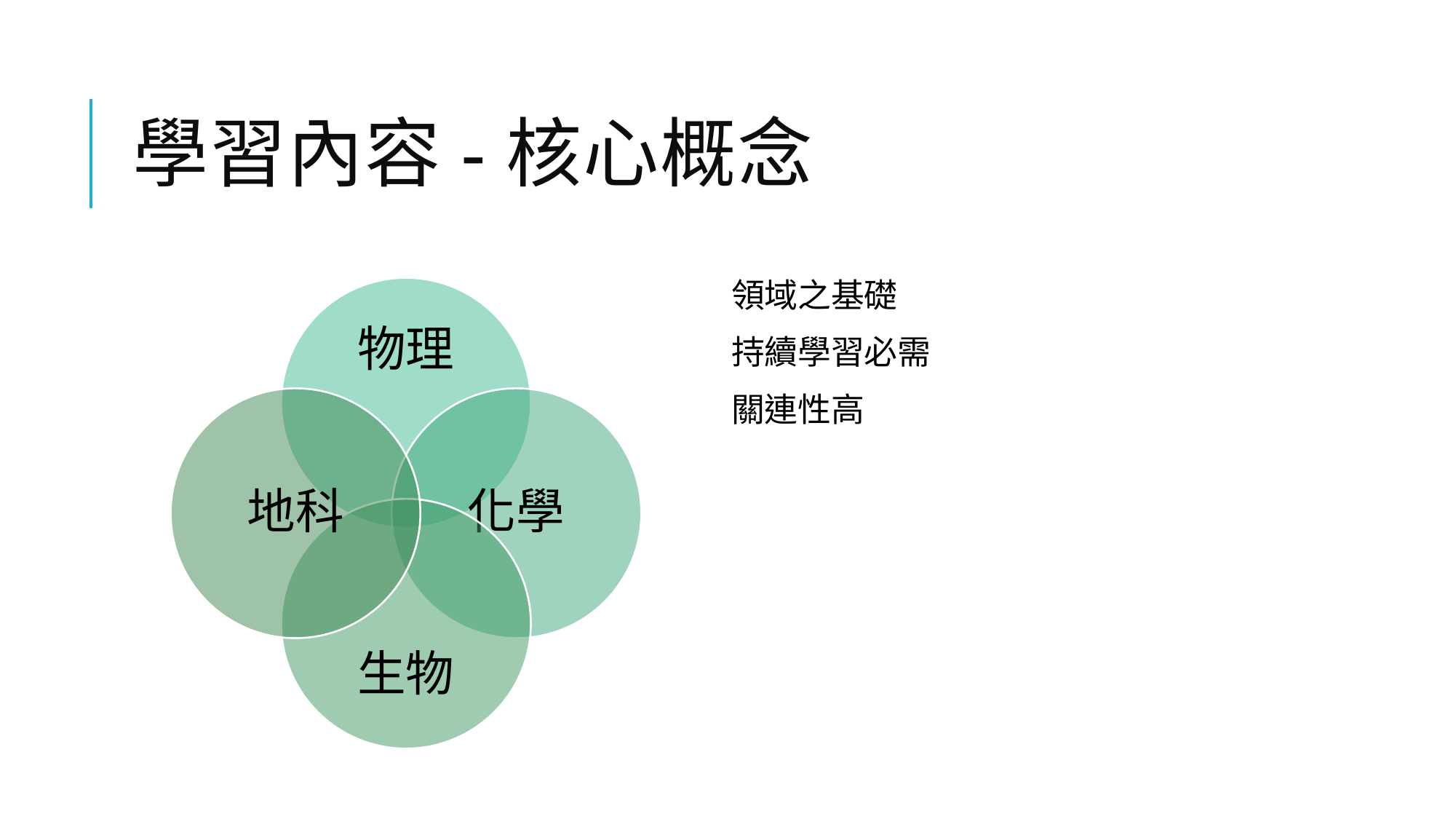

# 學習內容-核心概念
物理
化學
生物
地科
領域之基礎
持續學習必需
關連性高